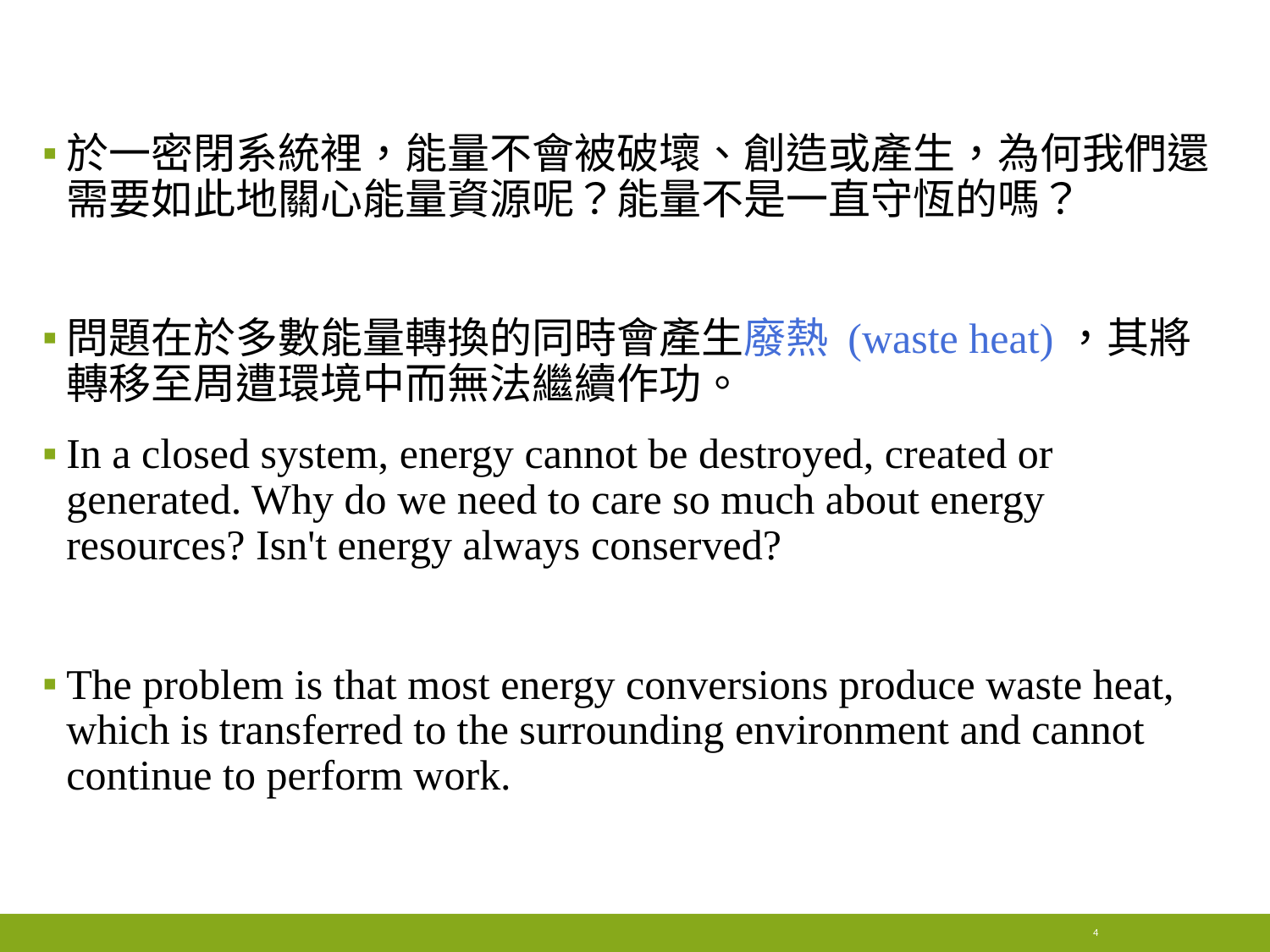

#
於一密閉系統裡，能量不會被破壞、創造或產生，為何我們還需要如此地關心能量資源呢？能量不是一直守恆的嗎？

問題在於多數能量轉換的同時會產生廢熱 (waste heat)，其將轉移至周遭環境中而無法繼續作功。
In a closed system, energy cannot be destroyed, created or generated. Why do we need to care so much about energy resources? Isn't energy always conserved?

The problem is that most energy conversions produce waste heat, which is transferred to the surrounding environment and cannot continue to perform work.
4